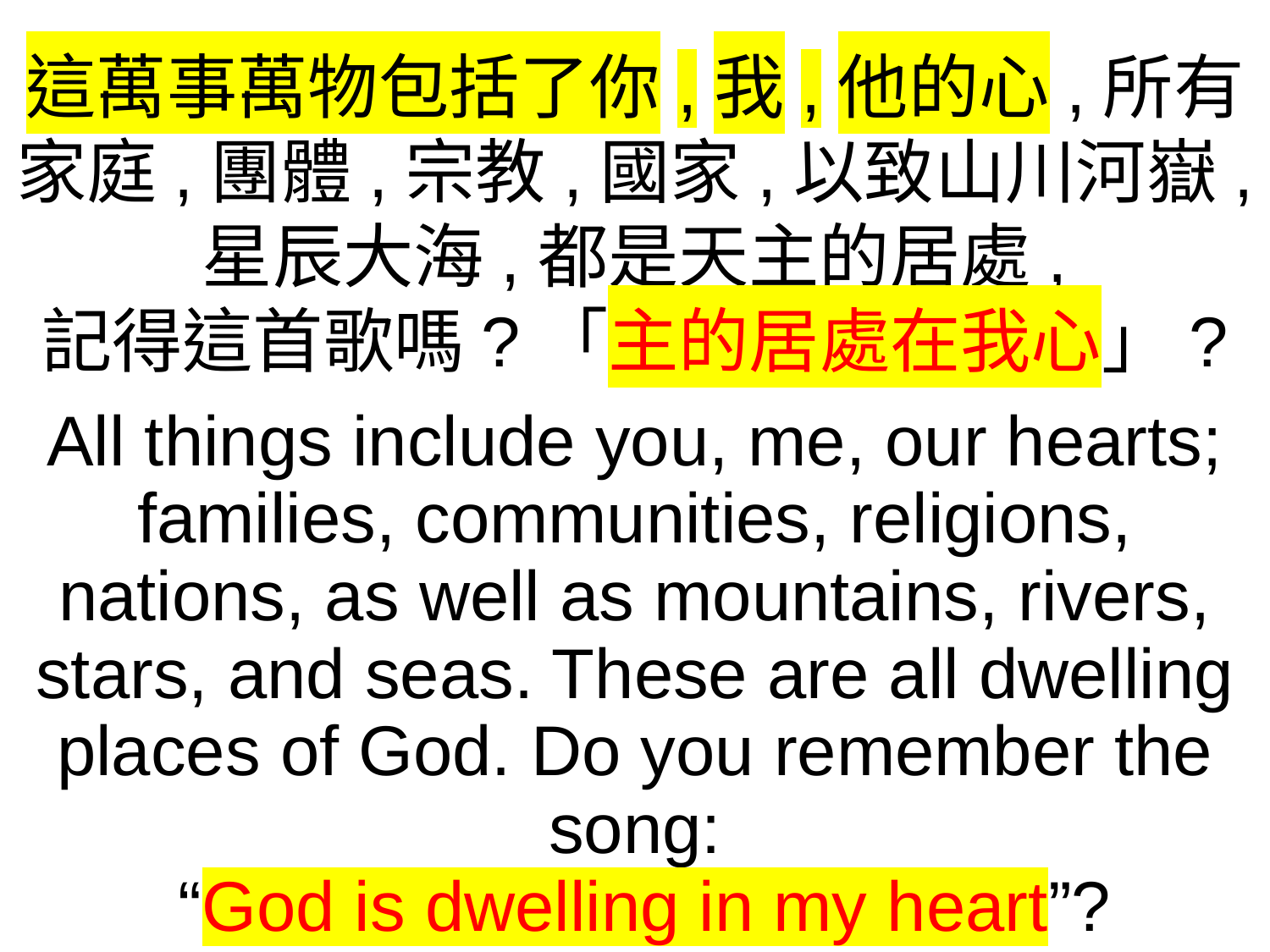

這萬事萬物包括了你,我,他的心,所有家庭,團體,宗教,國家,以致山川河嶽,
星辰大海,都是天主的居處,
記得這首歌嗎?「主的居處在我心」?
All things include you, me, our hearts; families, communities, religions, nations, as well as mountains, rivers, stars, and seas. These are all dwelling places of God. Do you remember the song:
 “God is dwelling in my heart”?